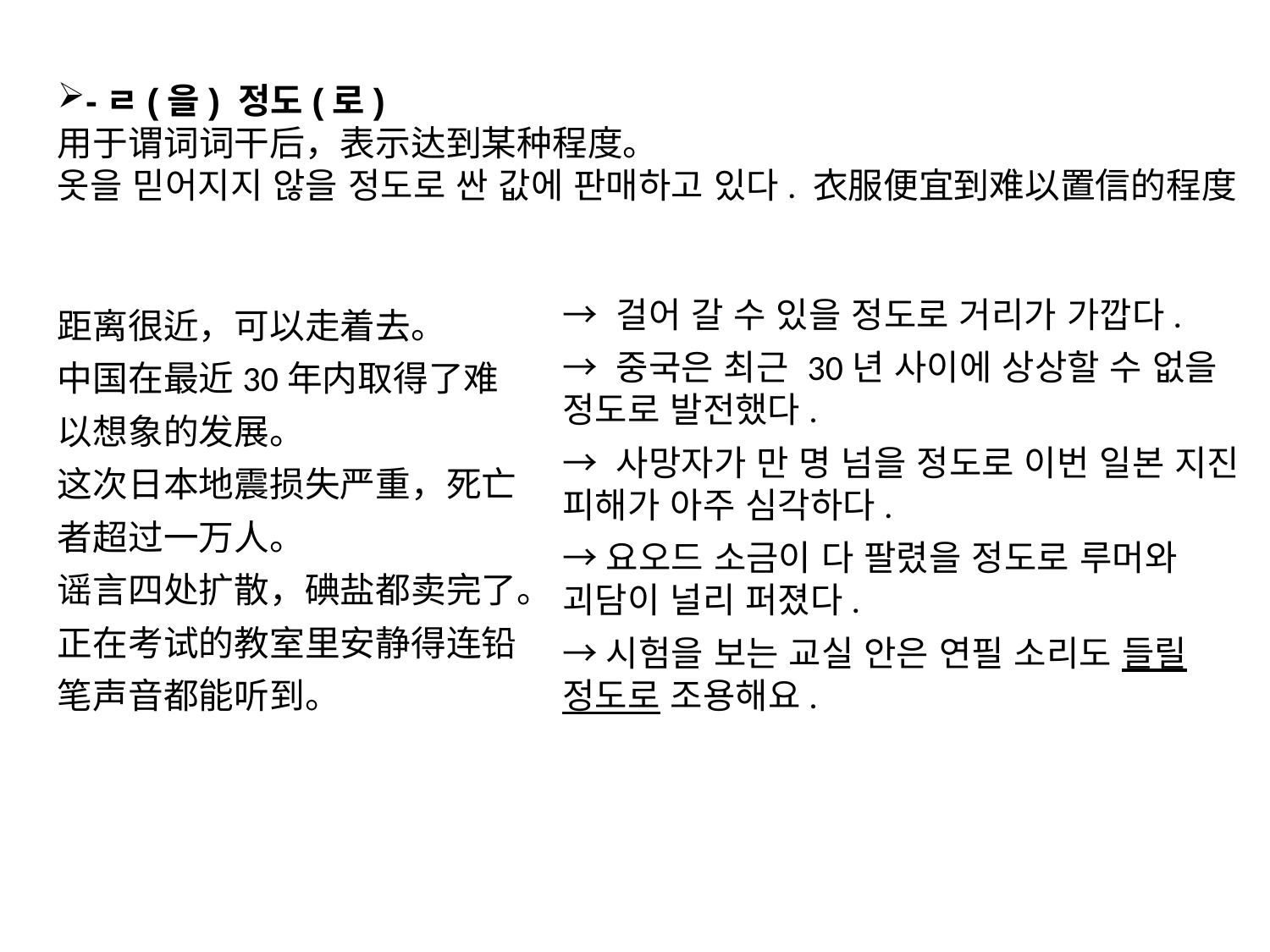

-ㄹ(을) 정도(로)
用于谓词词干后，表示达到某种程度。
옷을 믿어지지 않을 정도로 싼 값에 판매하고 있다. 衣服便宜到难以置信的程度
→ 걸어 갈 수 있을 정도로 거리가 가깝다.
→ 중국은 최근 30년 사이에 상상할 수 없을 정도로 발전했다.
→ 사망자가 만 명 넘을 정도로 이번 일본 지진 피해가 아주 심각하다.
→요오드 소금이 다 팔렸을 정도로 루머와 괴담이 널리 퍼졌다.
→시험을 보는 교실 안은 연필 소리도 들릴 정도로 조용해요.
距离很近，可以走着去。
中国在最近30年内取得了难以想象的发展。
这次日本地震损失严重，死亡者超过一万人。
谣言四处扩散，碘盐都卖完了。
正在考试的教室里安静得连铅笔声音都能听到。